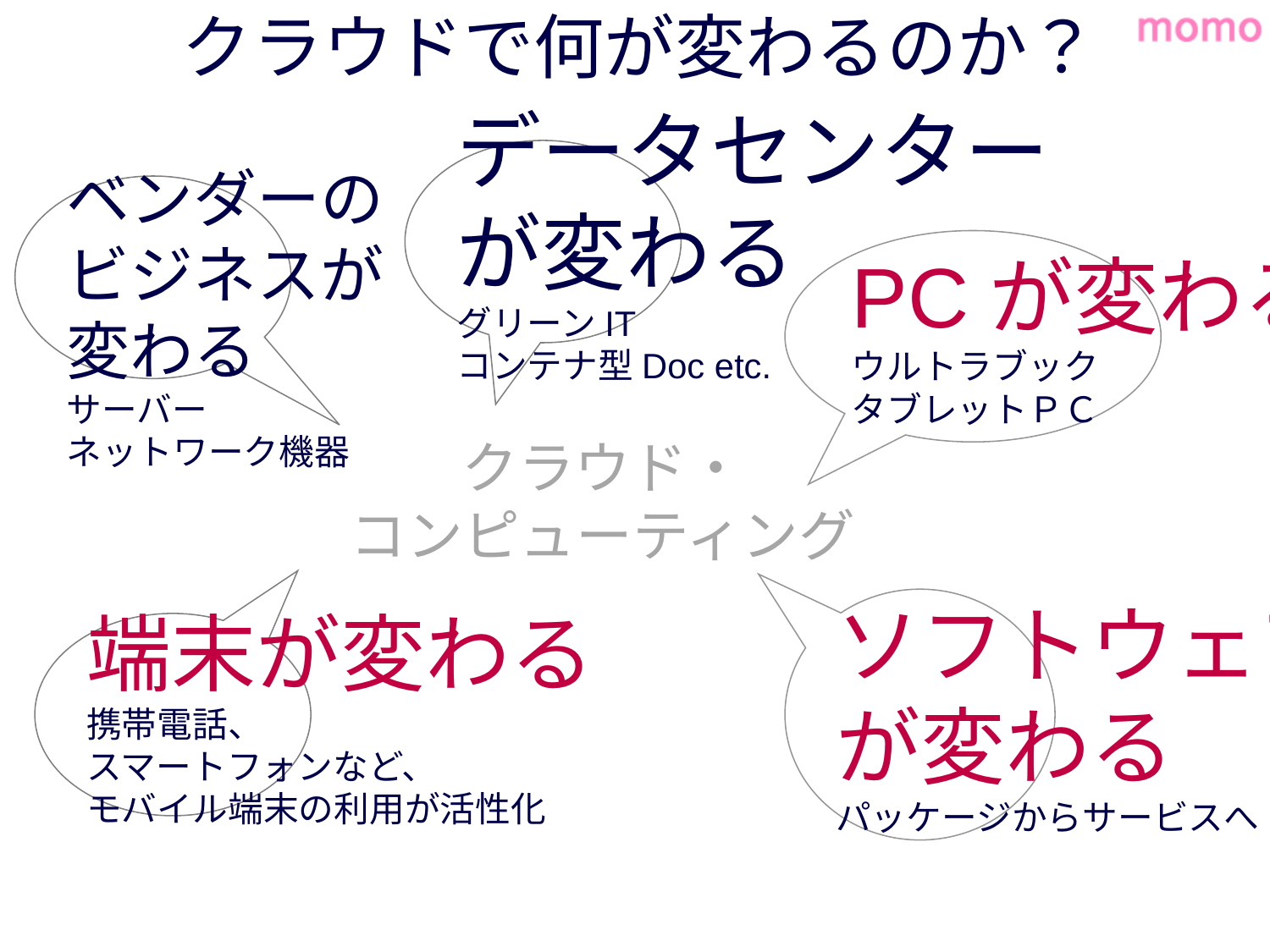

# クラウドで何が変わるのか？
データセンター
が変わる
グリーンIT
コンテナ型Doc etc.
ベンダーの
ビジネスが
変わる
サーバー
ネットワーク機器
PCが変わる
ウルトラブック
タブレットＰＣ
クラウド・
コンピューティング
ソフトウェア
が変わる
パッケージからサービスへ
端末が変わる
携帯電話、
スマートフォンなど、
モバイル端末の利用が活性化